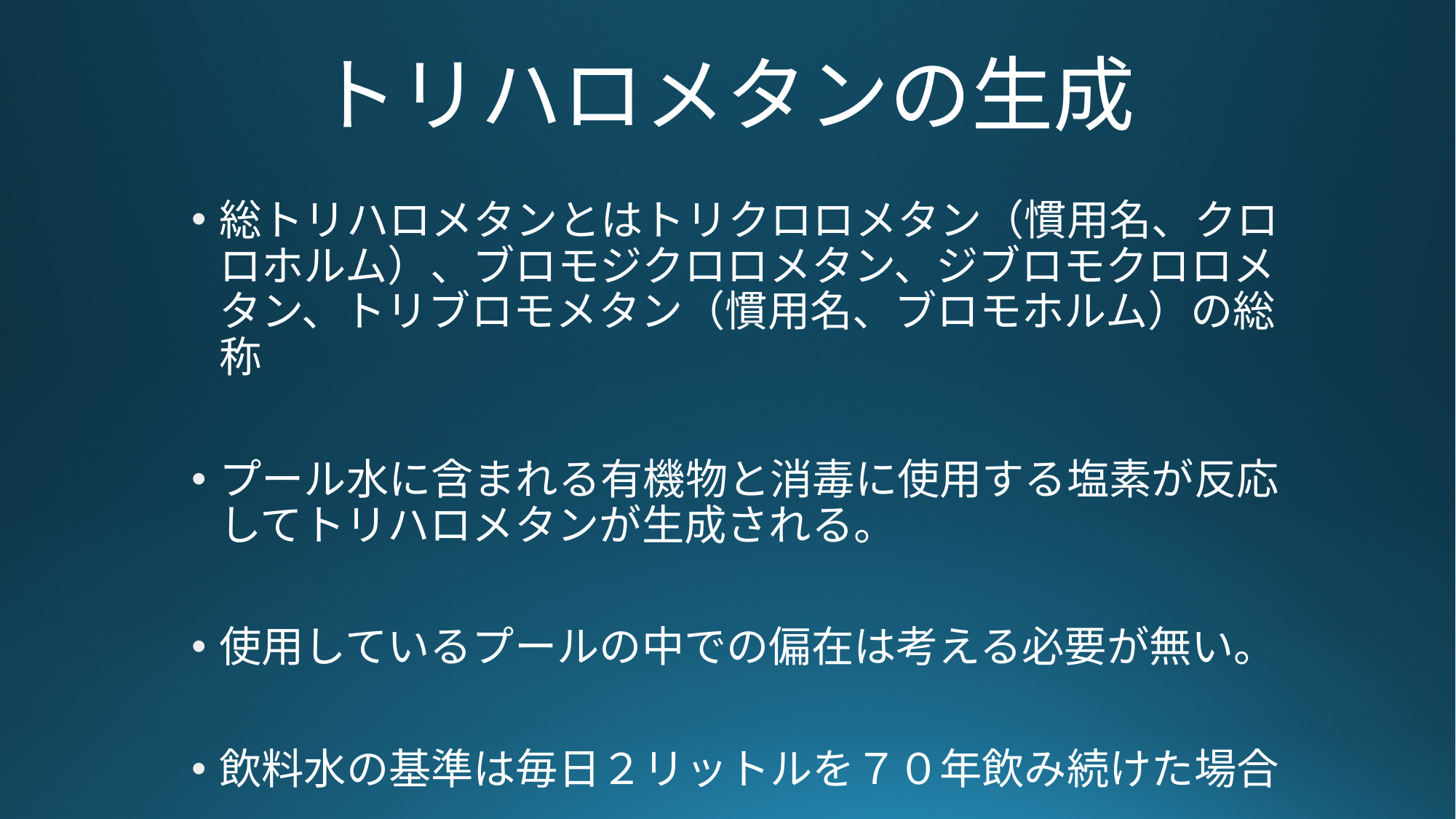

# トリハロメタンの生成
総トリハロメタンとはトリクロロメタン（慣用名、クロロホルム）、ブロモジクロロメタン、ジブロモクロロメタン、トリブロモメタン（慣用名、ブロモホルム）の総称

プール水に含まれる有機物と消毒に使用する塩素が反応してトリハロメタンが生成される。

使用しているプールの中での偏在は考える必要が無い。

飲料水の基準は毎日２リットルを７０年飲み続けた場合